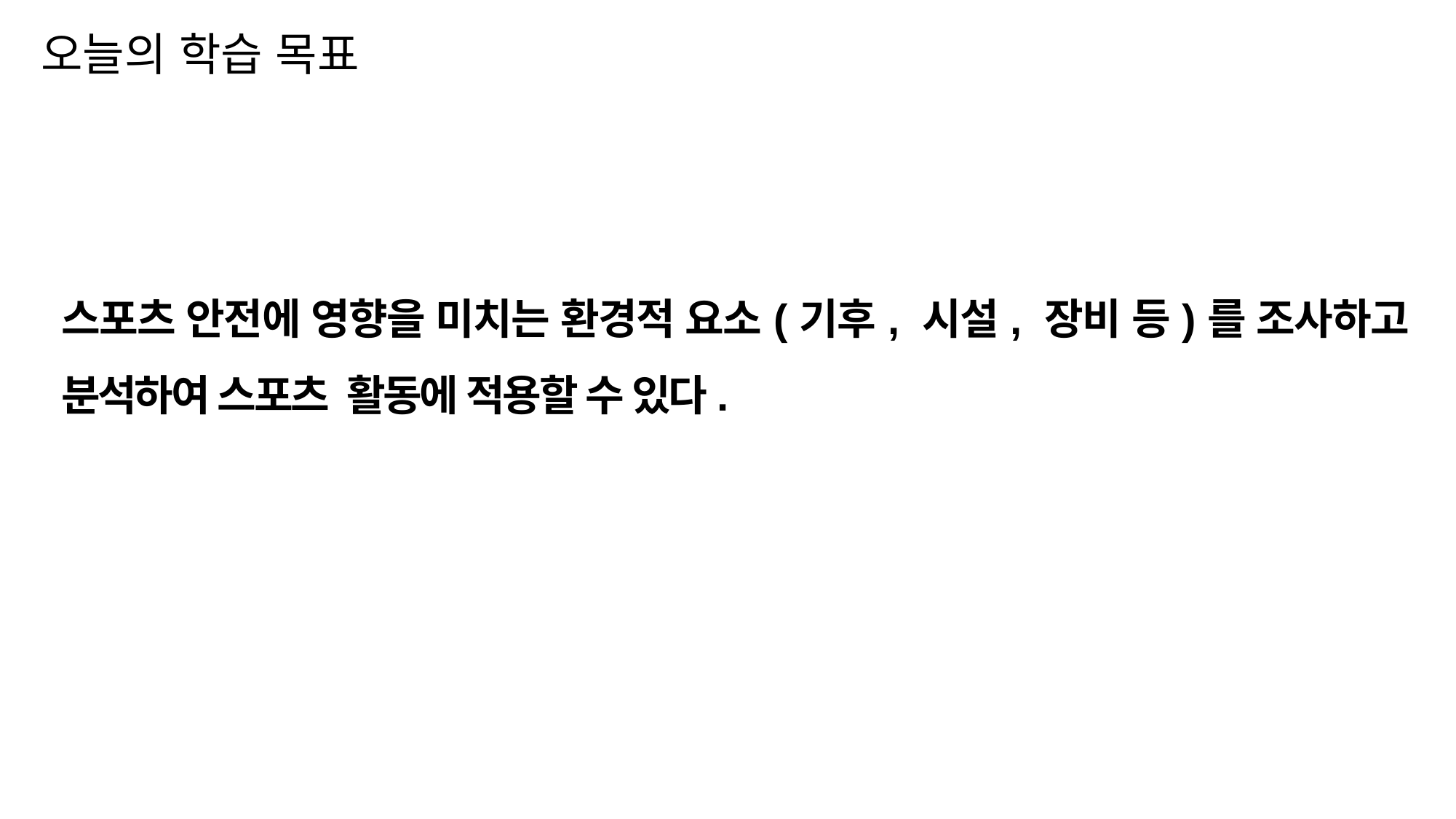

오늘의 학습 목표
스포츠 안전에 영향을 미치는 환경적 요소(기후, 시설, 장비 등)를 조사하고 분석하여 스포츠  활동에 적용할 수 있다.